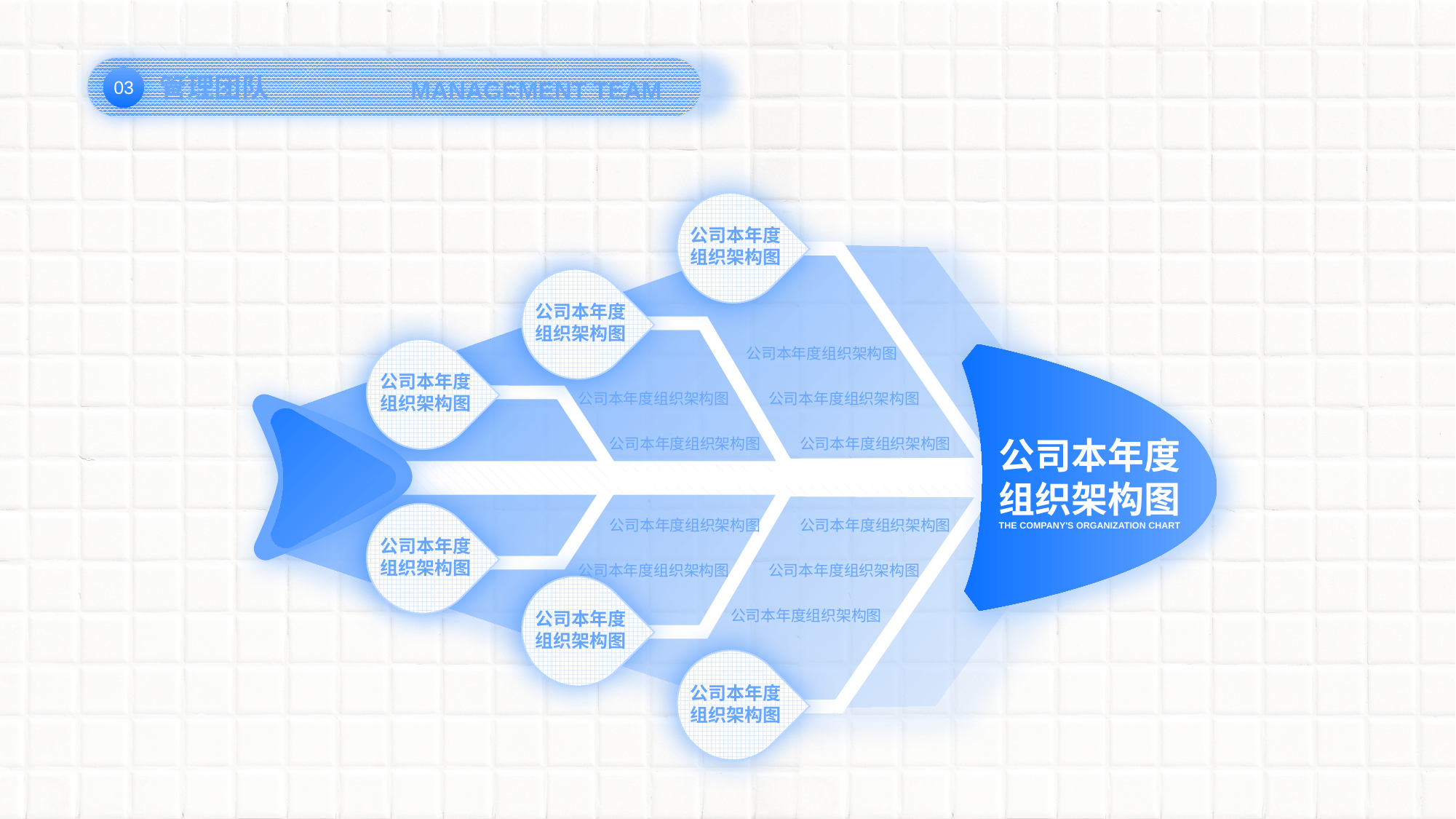

03
管理团队
MANAGEMENT TEAM

公司本年度
组织架构图

公司本年度
组织架构图

公司本年度组织架构图

公司本年度
组织架构图

公司本年度组织架构图
公司本年度组织架构图

公司本年度组织架构图
公司本年度组织架构图
公司本年度
组织架构图

公司本年度
组织架构图
公司本年度组织架构图
公司本年度组织架构图
THE COMPANY'S ORGANIZATION CHART
公司本年度组织架构图
公司本年度组织架构图

公司本年度
组织架构图
公司本年度组织架构图

公司本年度
组织架构图